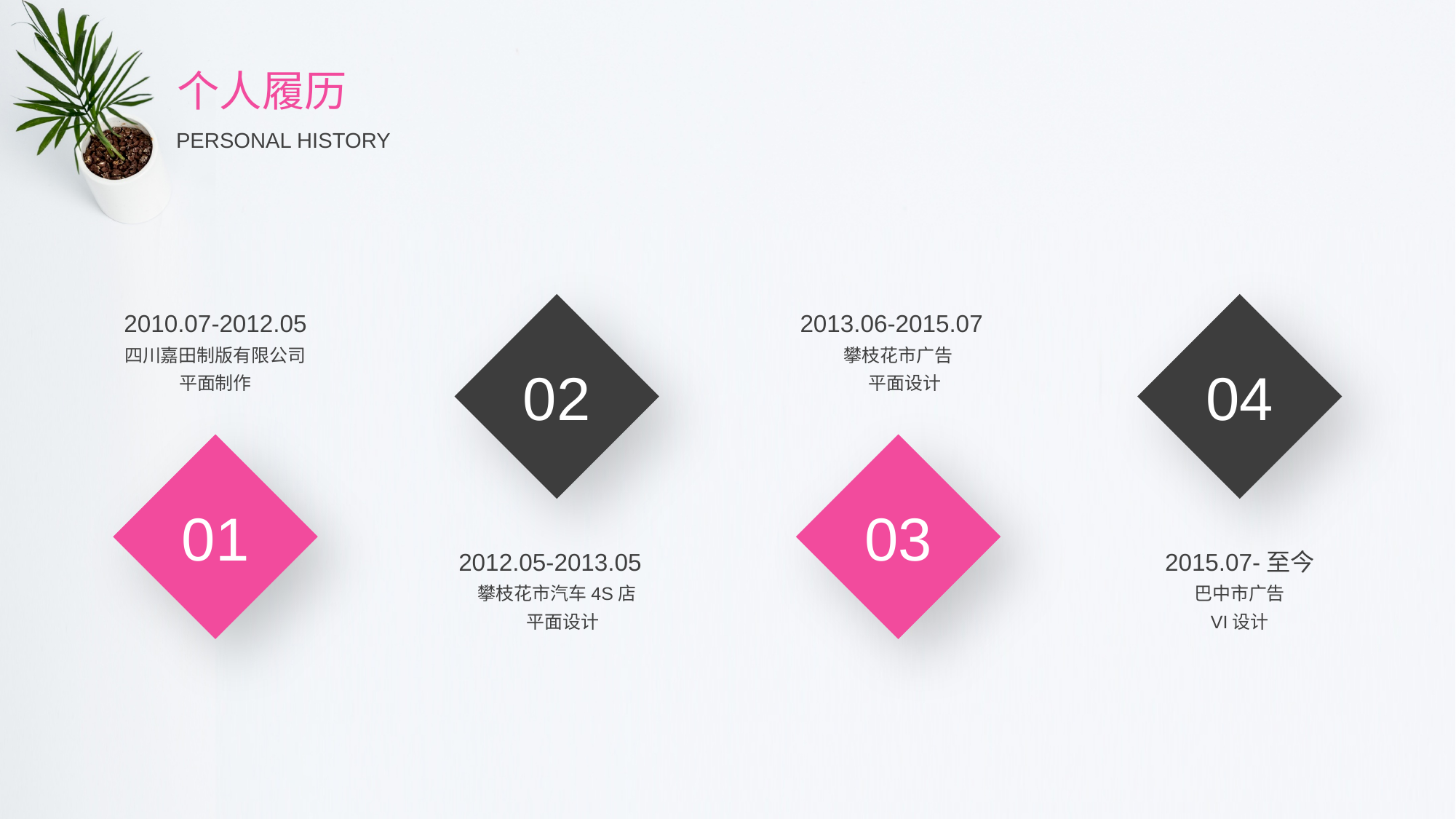

个人履历
PERSONAL HISTORY
2010.07-2012.05
四川嘉田制版有限公司
平面制作
02
2013.06-2015.07
攀枝花市广告
  平面设计
04
01
03
2012.05-2013.05
攀枝花市汽车4S店
  平面设计
2015.07-至今
巴中市广告
VI设计